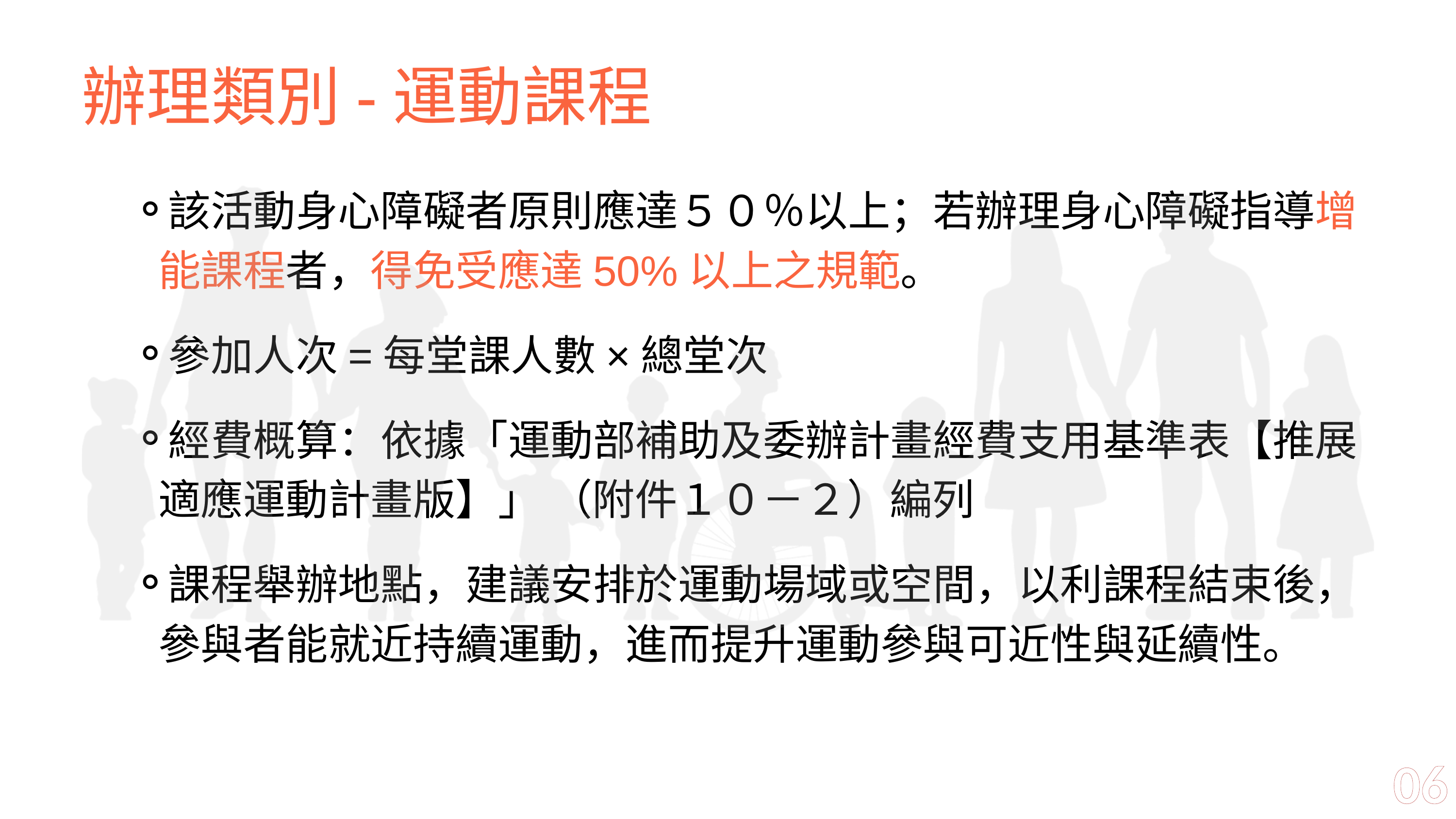

辦理類別-運動課程
該活動身心障礙者原則應達５０％以上；若辦理身心障礙指導增能課程者，得免受應達50%以上之規範。

參加人次=每堂課人數×總堂次

經費概算：依據「運動部補助及委辦計畫經費支用基準表【推展適應運動計畫版】」 （附件１０－２）編列

課程舉辦地點，建議安排於運動場域或空間，以利課程結束後，參與者能就近持續運動，進而提升運動參與可近性與延續性。

06